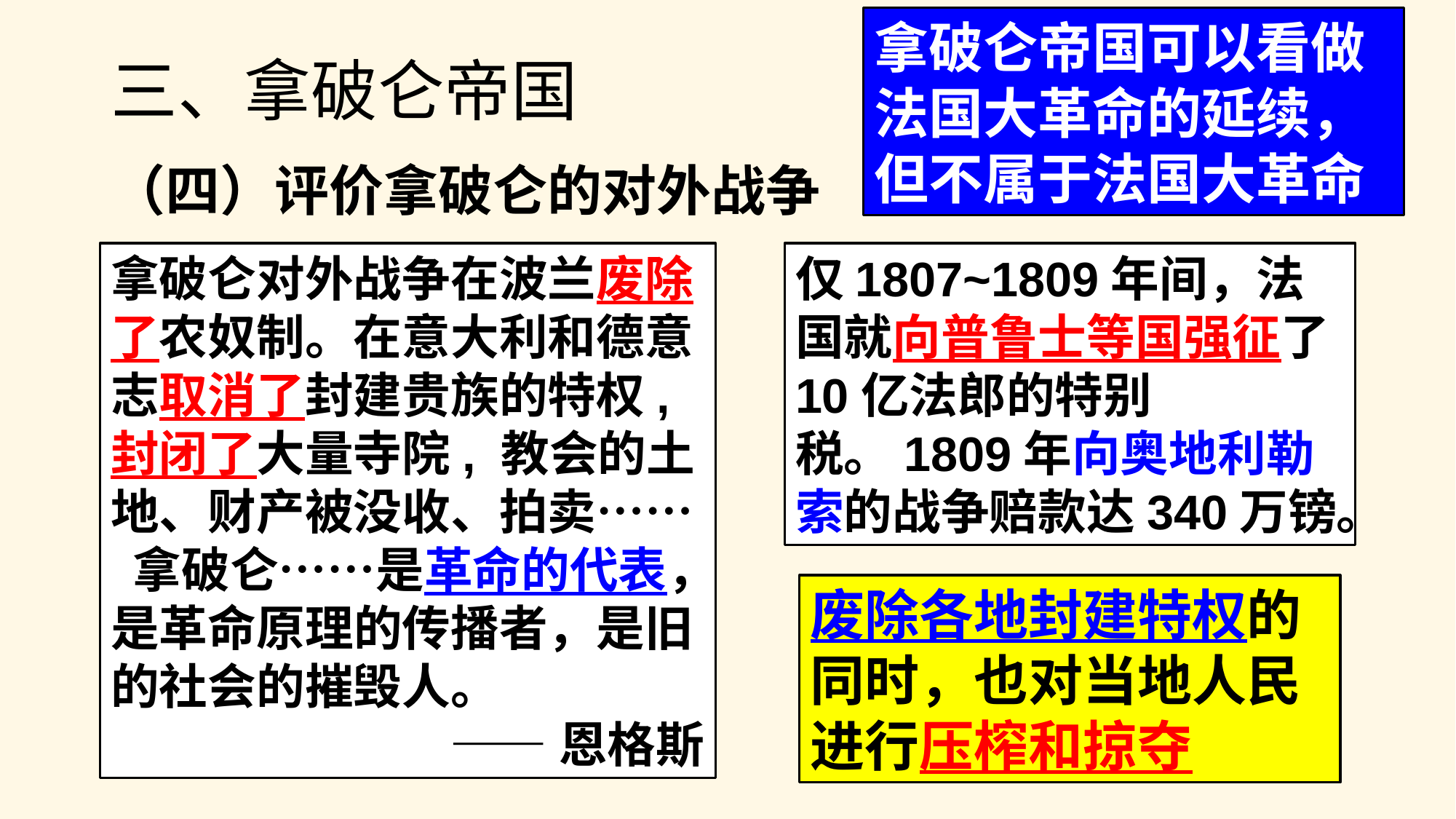

拿破仑帝国可以看做法国大革命的延续，但不属于法国大革命
# 三、拿破仑帝国
（四）评价拿破仑的对外战争
仅1807~1809年间，法国就向普鲁士等国强征了10亿法郎的特别税。1809年向奥地利勒索的战争赔款达340万镑。
拿破仑对外战争在波兰废除了农奴制。在意大利和德意志取消了封建贵族的特权, 封闭了大量寺院, 教会的土地、财产被没收、拍卖……    拿破仑……是革命的代表，是革命原理的传播者，是旧的社会的摧毁人。
——恩格斯
废除各地封建特权的同时，也对当地人民进行压榨和掠夺